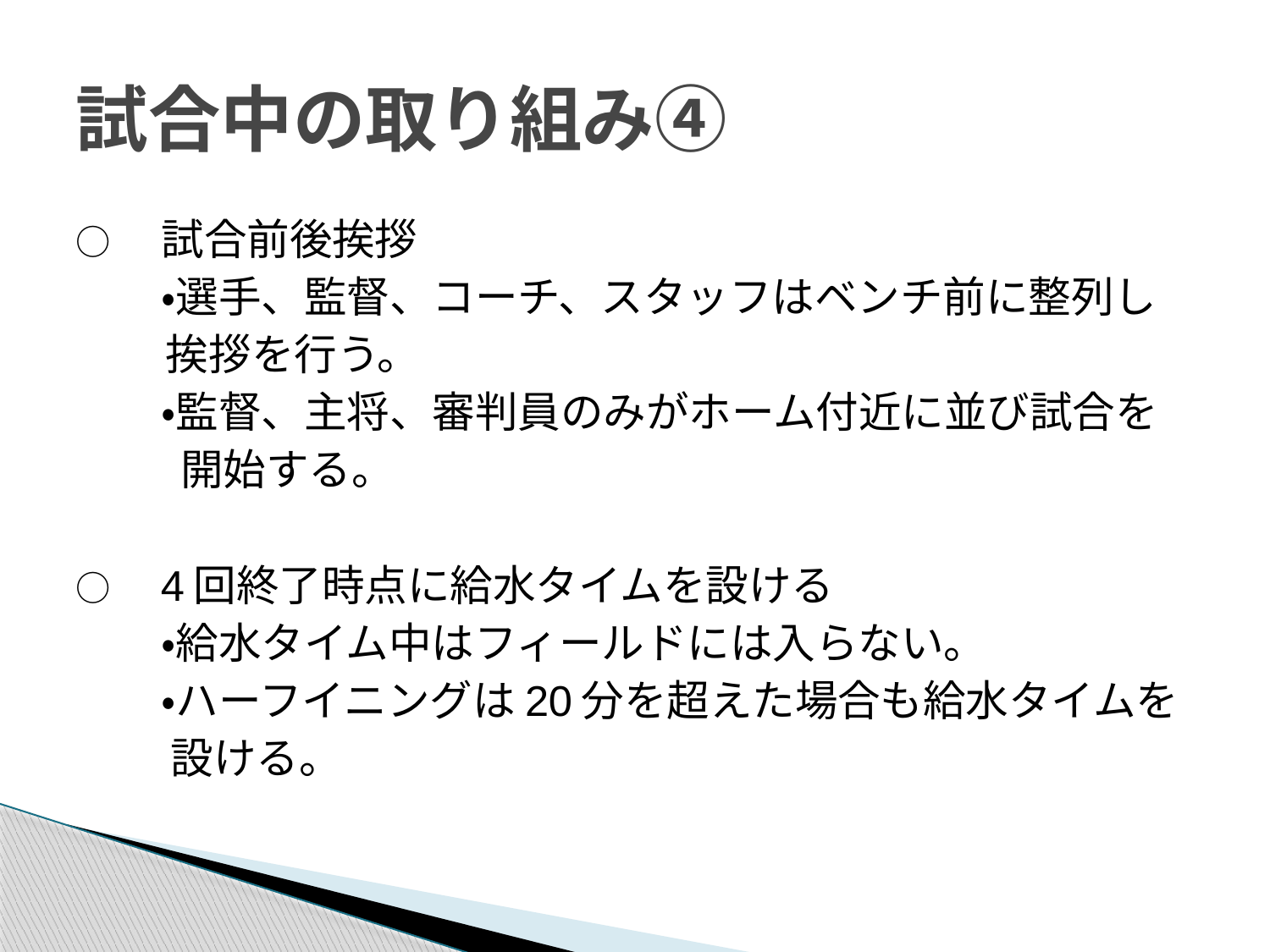

# 試合中の取り組み④
○　試合前後挨拶
　　・選手、監督、コーチ、スタッフはベンチ前に整列し
   　 挨拶を行う。
　　・監督、主将、審判員のみがホーム付近に並び試合を
　  　開始する。

○　4回終了時点に給水タイムを設ける
　　・給水タイム中はフィールドには入らない。
　　・ハーフイニングは20分を超えた場合も給水タイムを
　　 設ける。